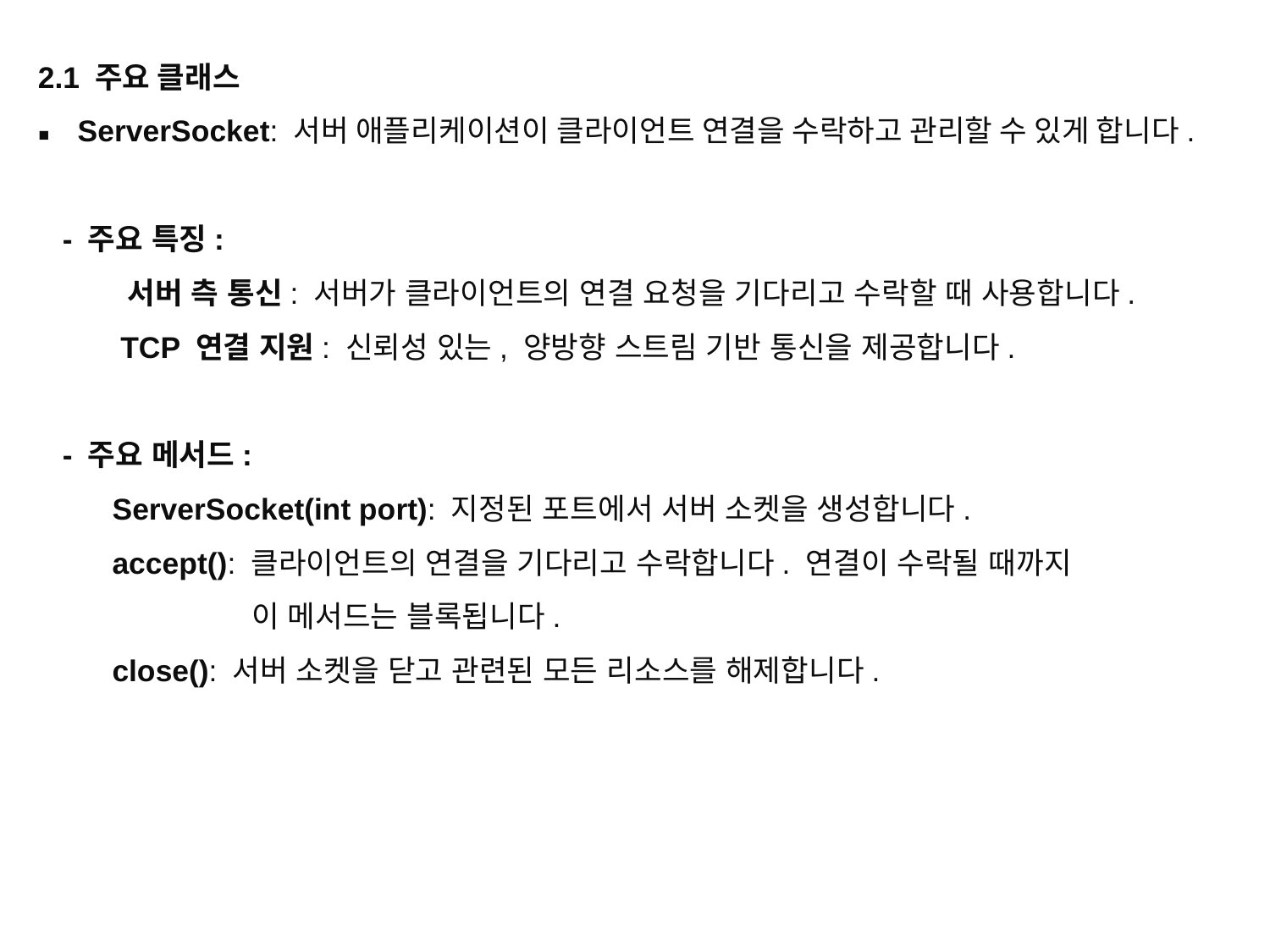

2.1 주요 클래스
ServerSocket: 서버 애플리케이션이 클라이언트 연결을 수락하고 관리할 수 있게 합니다.

   - 주요 특징:
          서버 측 통신: 서버가 클라이언트의 연결 요청을 기다리고 수락할 때 사용합니다.
          TCP 연결 지원: 신뢰성 있는, 양방향 스트림 기반 통신을 제공합니다.

   - 주요 메서드:
         ServerSocket(int port): 지정된 포트에서 서버 소켓을 생성합니다.
         accept(): 클라이언트의 연결을 기다리고 수락합니다. 연결이 수락될 때까지
                         이 메서드는 블록됩니다.
         close(): 서버 소켓을 닫고 관련된 모든 리소스를 해제합니다.